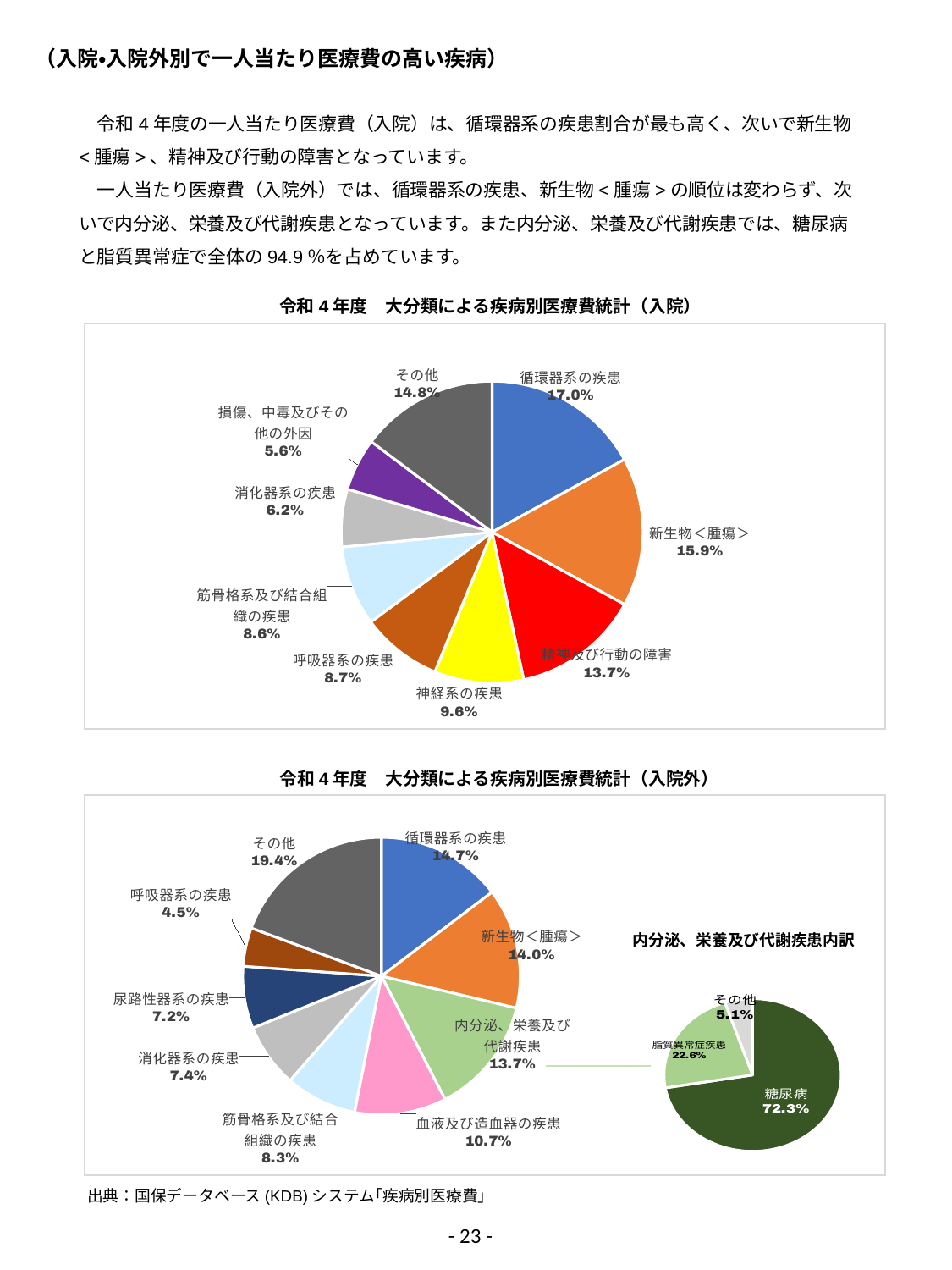

（入院・入院外別で一人当たり医療費の高い疾病）
　令和4年度の一人当たり医療費（入院）は、循環器系の疾患割合が最も高く、次いで新生物<腫瘍>、精神及び行動の障害となっています。
　一人当たり医療費（入院外）では、循環器系の疾患、新生物<腫瘍>の順位は変わらず、次いで内分泌、栄養及び代謝疾患となっています。また内分泌、栄養及び代謝疾患では、糖尿病と脂質異常症で全体の94.9％を占めています。
令和4年度　大分類による疾病別医療費統計（入院）

### Chart

| Category | 医療費 |
|---|---|
| 循環器系の疾患 | 0.17009954523167994 |
| 新生物＜腫瘍＞ | 0.15947928802443423 |
| 精神及び行動の障害 | 0.13676336303646694 |
| 神経系の疾患 | 0.09552383822662847 |
| 呼吸器系の疾患 | 0.08666237837983726 |
| 筋骨格系及び結合組織の疾患 | 0.08564128630612071 |
| 消化器系の疾患 | 0.06187728002662936 |
| 損傷、中毒及びその他の外因 | 0.05620954428705732 |
| その他 | 0.14774347648114577 |
令和4年度　大分類による疾病別医療費統計（入院外）

### Chart

| Category | 医療費 |
|---|---|
| 循環器系の疾患 | 0.14669323260176165 |
| 新生物＜腫瘍＞ | 0.14043928877056194 |
| 内分泌、栄養及び代謝疾患 | 0.13695142928764684 |
| 血液及び造血器の疾患 | 0.10702153223784867 |
| 筋骨格系及び結合組織の疾患 | 0.083362867046427 |
| 消化器系の疾患 | 0.07444224502320917 |
| 尿路性器系の疾患 | 0.07241090182993767 |
| 呼吸器系の疾患 | 0.044953192666418874 |
| その他 | 0.19372531053618816 |
内分泌、栄養及び代謝疾患内訳

### Chart

| Category | 医療費 |
|---|---|
| 糖尿病 | 0.7229147599962129 |
| 脂質異常症疾患 | 0.2264966705589043 |
| その他 | 0.05058856944488276 |
出典：国保データベース(KDB)システム｢疾病別医療費｣
- 23 -